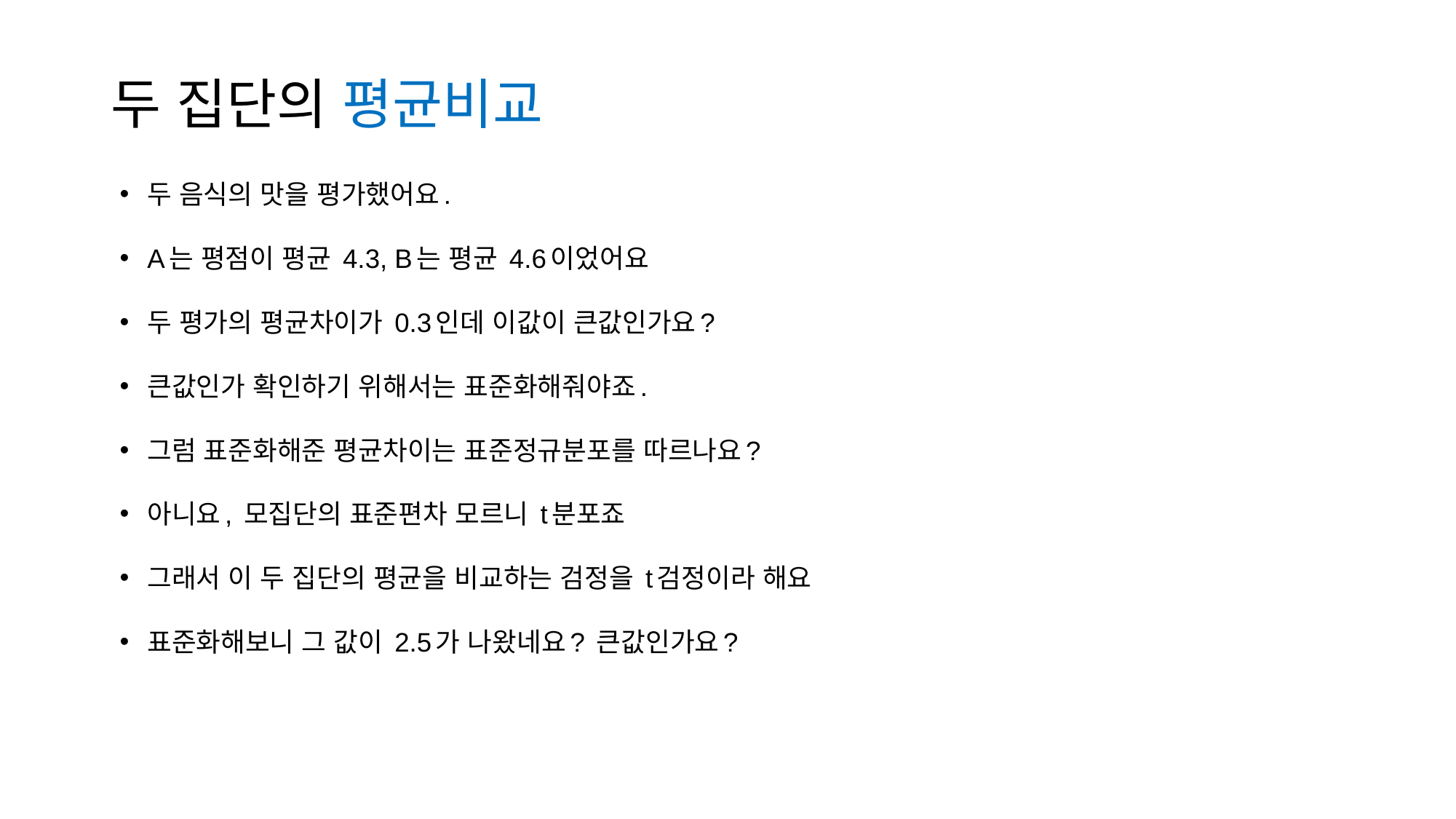

# 두 집단의 평균비교
두 음식의 맛을 평가했어요.
A는 평점이 평균 4.3, B는 평균 4.6이었어요
두 평가의 평균차이가 0.3인데 이값이 큰값인가요?
큰값인가 확인하기 위해서는 표준화해줘야죠.
그럼 표준화해준 평균차이는 표준정규분포를 따르나요?
아니요, 모집단의 표준편차 모르니 t분포죠
그래서 이 두 집단의 평균을 비교하는 검정을 t검정이라 해요
표준화해보니 그 값이 2.5가 나왔네요? 큰값인가요?